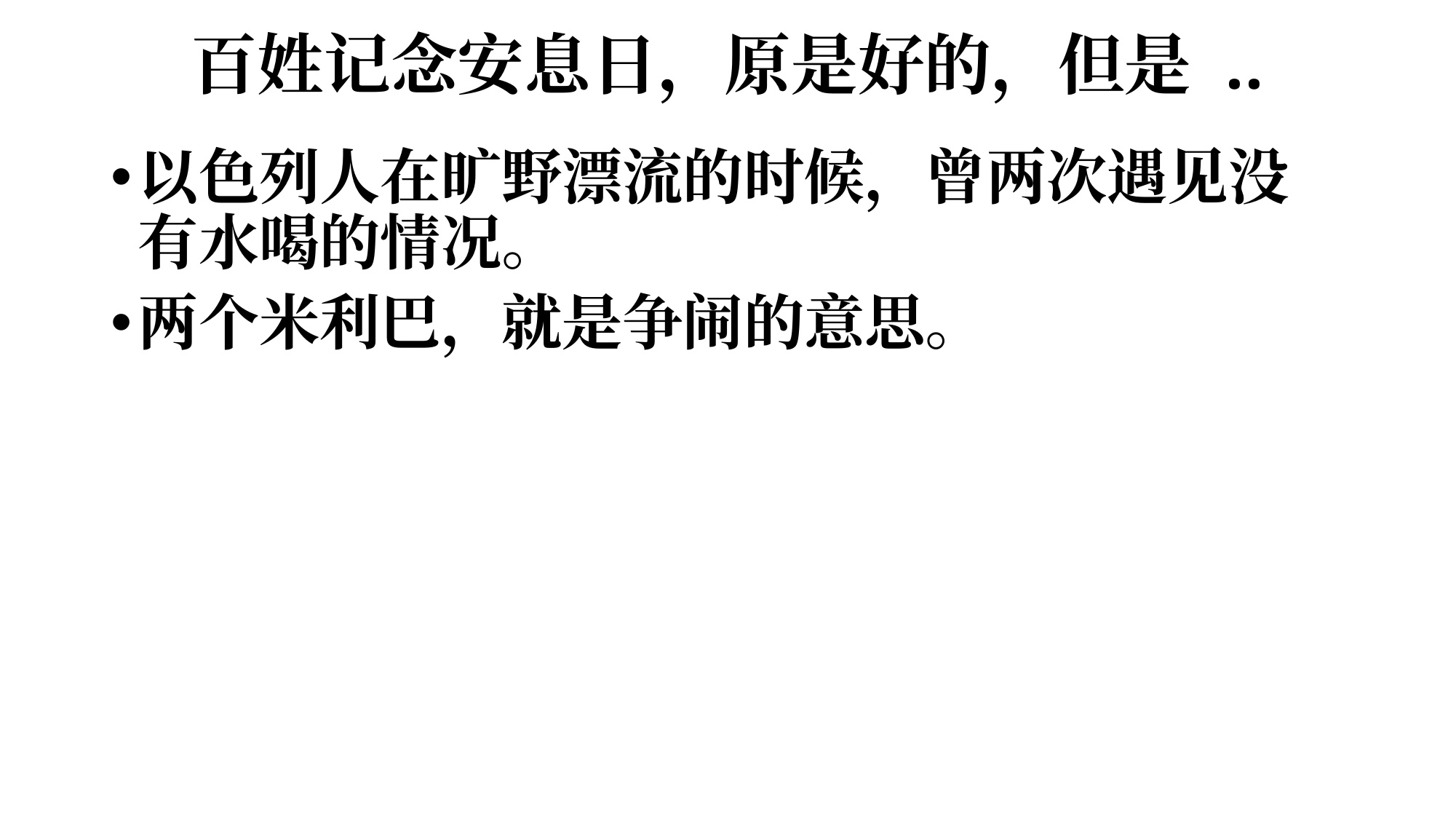

# 百姓记念安息日，原是好的，但是 ..
以色列人在旷野漂流的时候，曾两次遇见没有水喝的情况。
两个米利巴，就是争闹的意思。